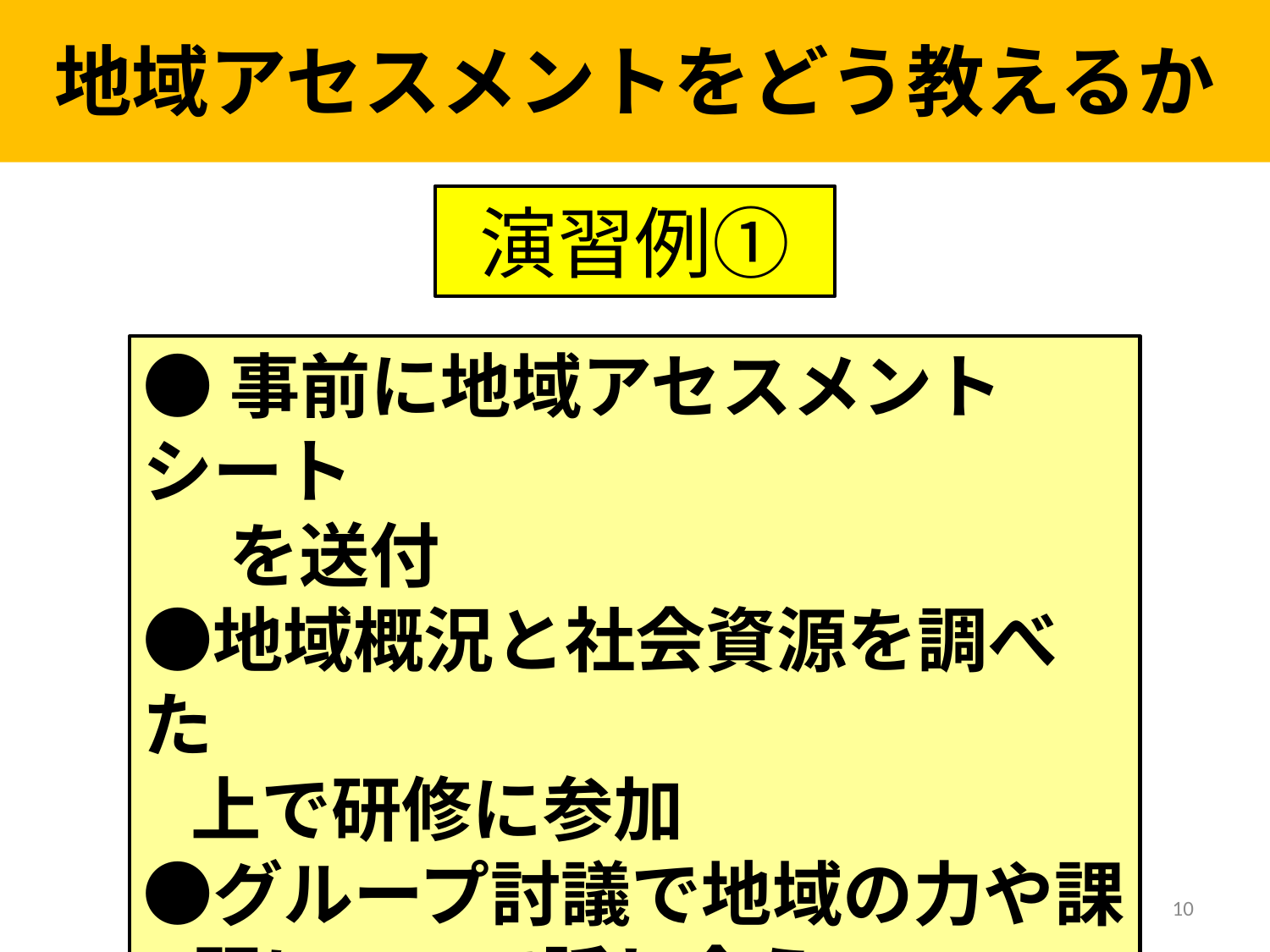

地域アセスメントをどう教えるか
演習例①
●事前に地域アセスメントシート
　 を送付
●地域概況と社会資源を調べた
   上で研修に参加
●グループ討議で地域の力や課
   題について話し合う
10